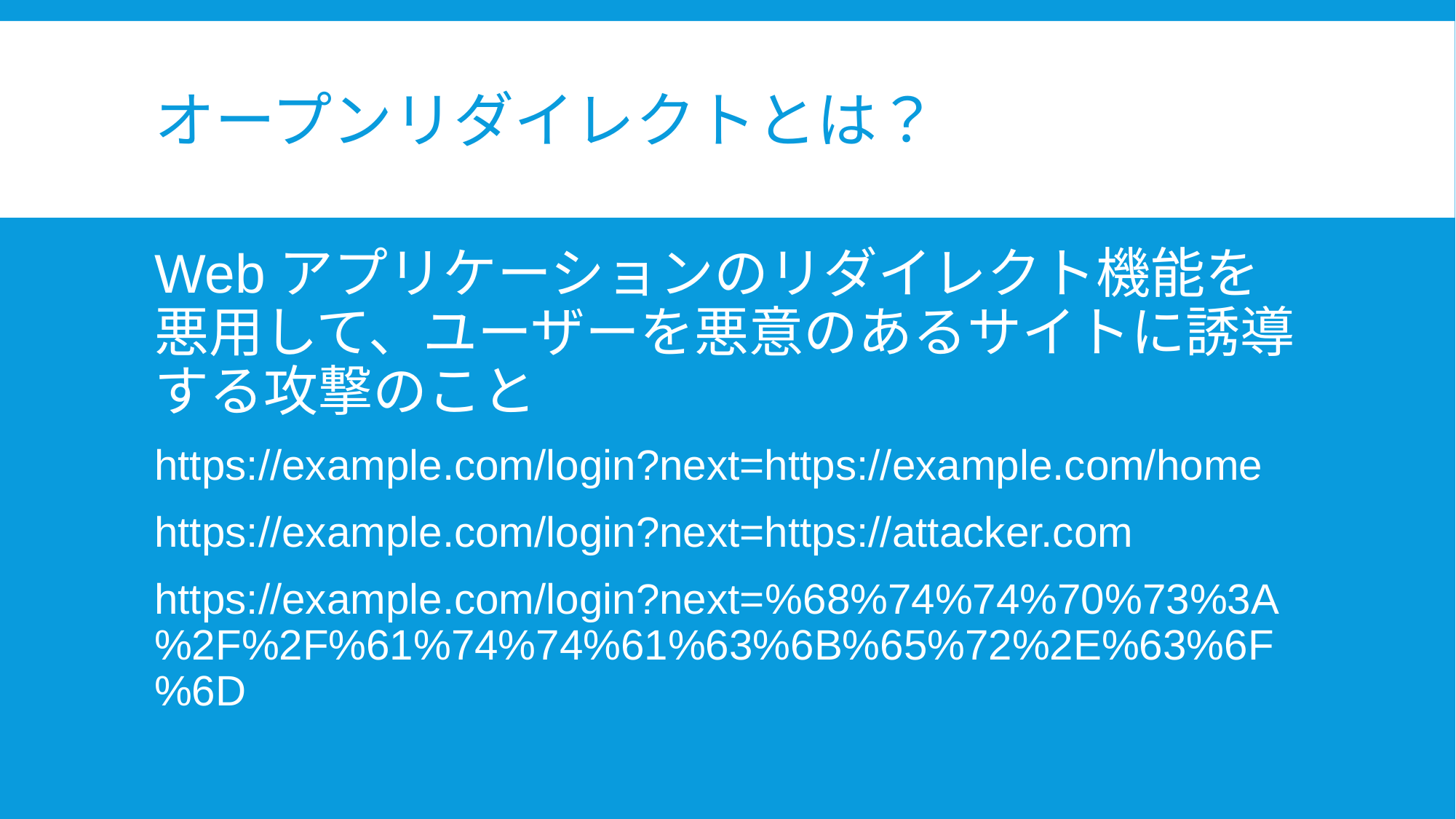

# オープンリダイレクトとは？
Webアプリケーションのリダイレクト機能を悪用して、ユーザーを悪意のあるサイトに誘導する攻撃のこと
https://example.com/login?next=https://example.com/home
https://example.com/login?next=https://attacker.com
https://example.com/login?next=%68%74%74%70%73%3A%2F%2F%61%74%74%61%63%6B%65%72%2E%63%6F%6D